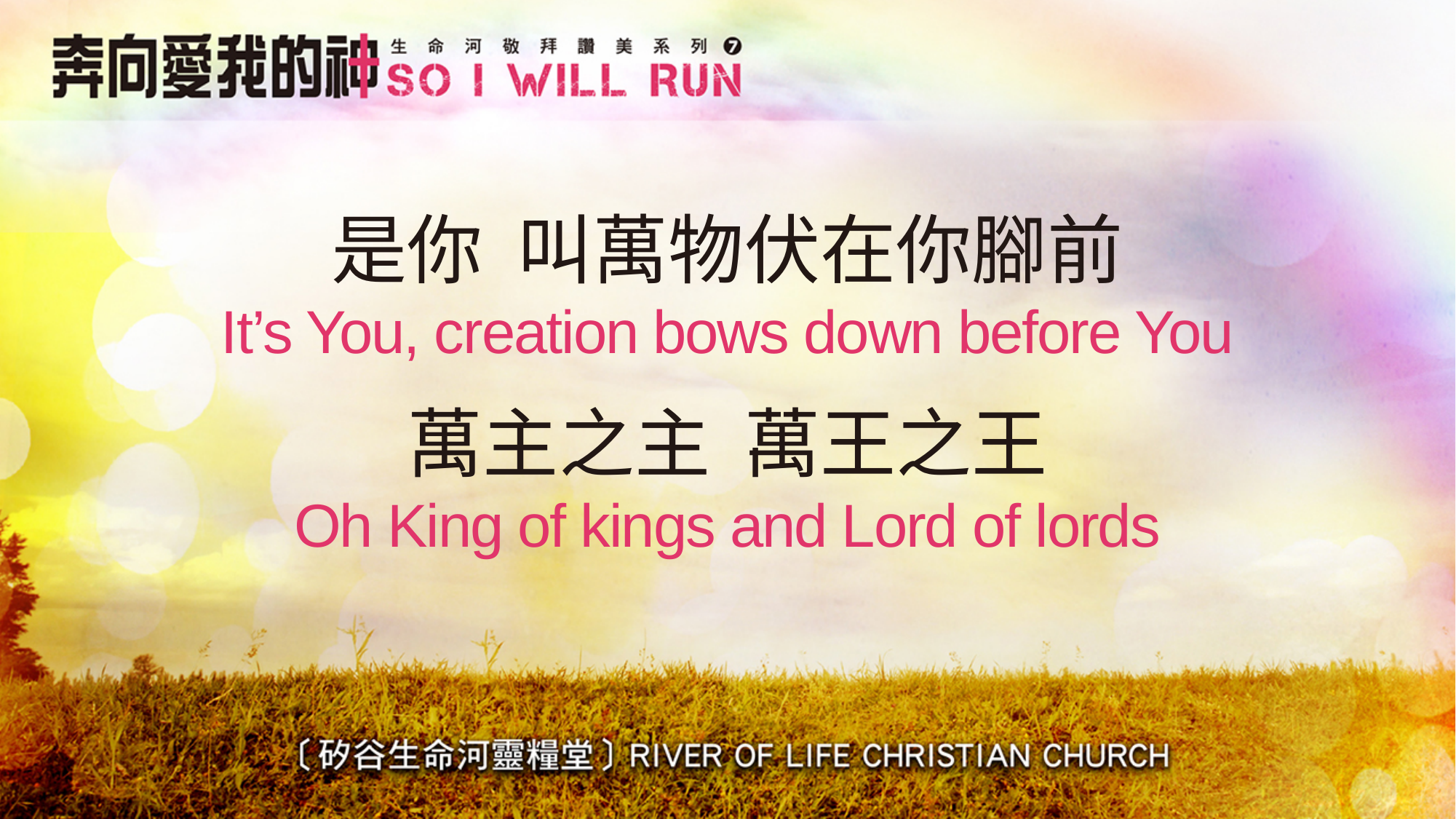

# 是你  叫萬物伏在你腳前 It’s You, creation bows down before You
萬主之主  萬王之王
Oh King of kings and Lord of lords